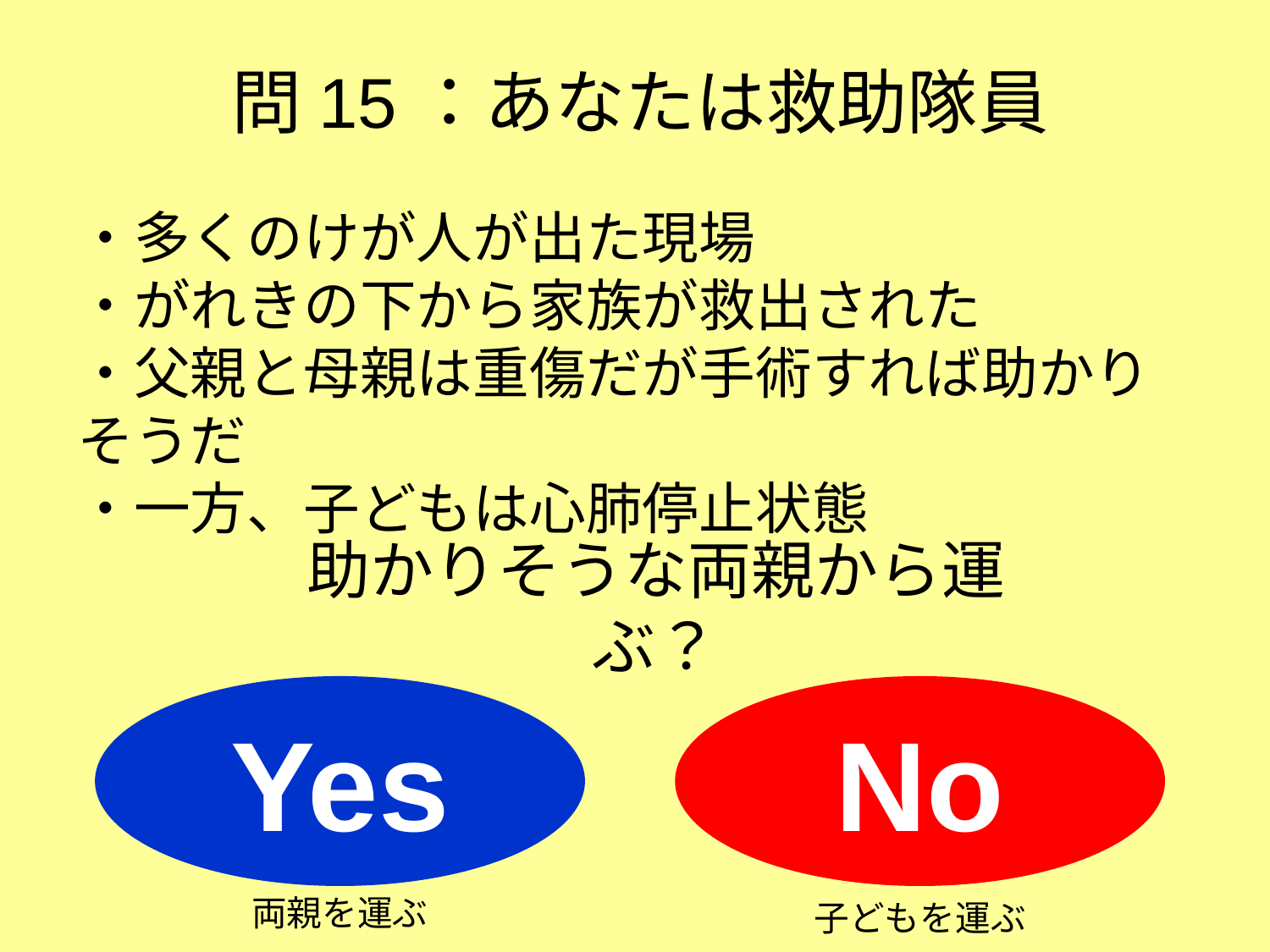

問15：あなたは救助隊員
・多くのけが人が出た現場
・がれきの下から家族が救出された
・父親と母親は重傷だが手術すれば助かりそうだ
・一方、子どもは心肺停止状態
助かりそうな両親から運ぶ？
Yes
No
両親を運ぶ
子どもを運ぶ